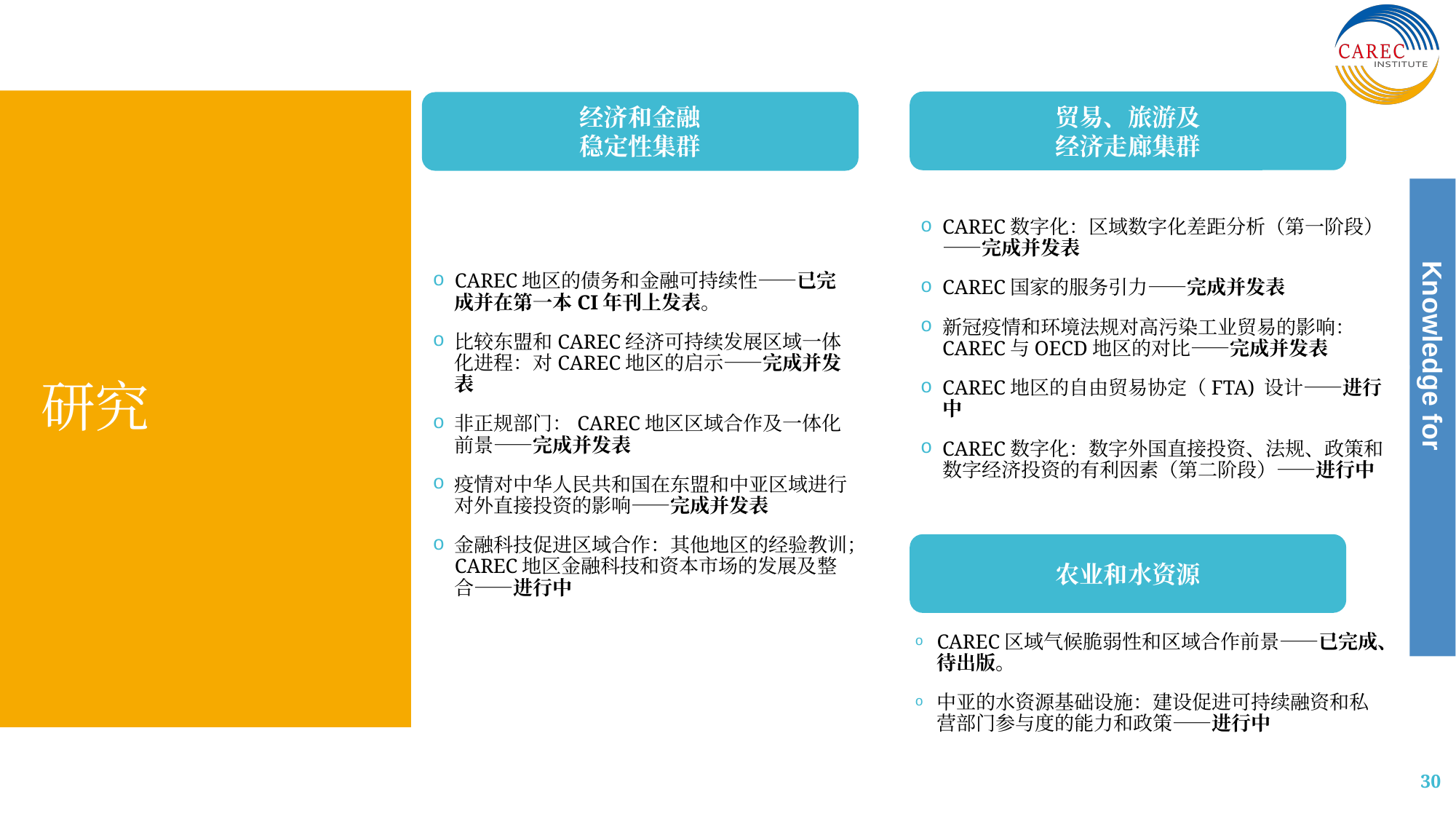

贸易、旅游及
经济走廊集群
经济和金融
稳定性集群
# 研究
CAREC地区的债务和金融可持续性——已完成并在第一本CI年刊上发表。
比较东盟和CAREC经济可持续发展区域一体化进程：对CAREC地区的启示——完成并发表
非正规部门：CAREC地区区域合作及一体化前景——完成并发表
疫情对中华人民共和国在东盟和中亚区域进行对外直接投资的影响——完成并发表
金融科技促进区域合作：其他地区的经验教训；CAREC地区金融科技和资本市场的发展及整合——进行中

CAREC数字化：区域数字化差距分析（第一阶段）——完成并发表
CAREC国家的服务引力——完成并发表
新冠疫情和环境法规对高污染工业贸易的影响：CAREC与OECD地区的对比——完成并发表
CAREC地区的自由贸易协定（FTA) 设计——进行中
CAREC数字化：数字外国直接投资、法规、政策和数字经济投资的有利因素（第二阶段）——进行中

农业和水资源
CAREC区域气候脆弱性和区域合作前景——已完成、待出版。
中亚的水资源基础设施：建设促进可持续融资和私营部门参与度的能力和政策——进行中
30